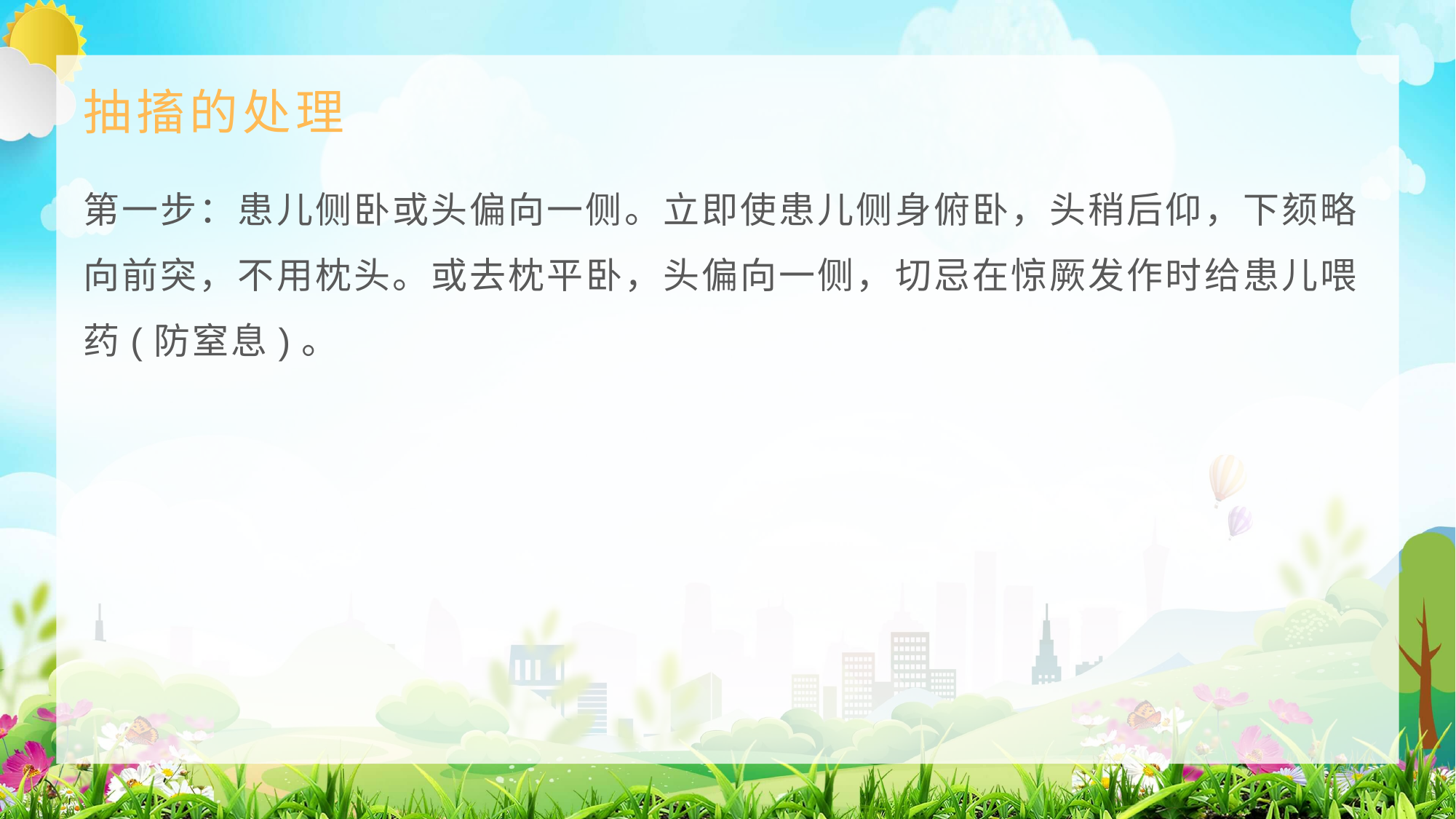

# 抽搐的处理
第一步：患儿侧卧或头偏向一侧。立即使患儿侧身俯卧，头稍后仰，下颏略向前突，不用枕头。或去枕平卧，头偏向一侧，切忌在惊厥发作时给患儿喂药(防窒息)。